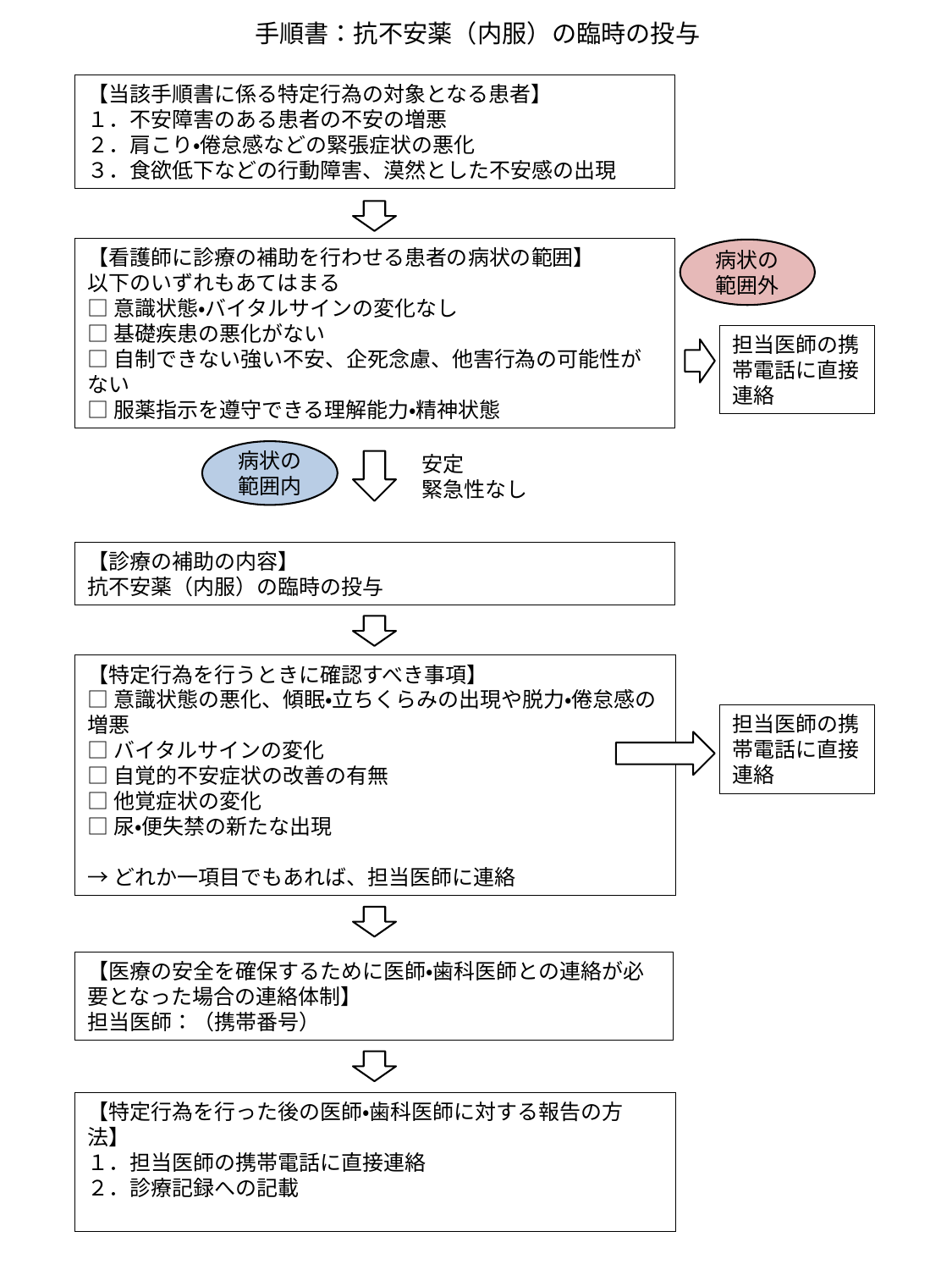

手順書：抗不安薬（内服）の臨時の投与
【当該手順書に係る特定行為の対象となる患者】
１．不安障害のある患者の不安の増悪
２．肩こり・倦怠感などの緊張症状の悪化
３．食欲低下などの行動障害、漠然とした不安感の出現

【看護師に診療の補助を行わせる患者の病状の範囲】
以下のいずれもあてはまる
□意識状態・バイタルサインの変化なし
□基礎疾患の悪化がない
□自制できない強い不安、企死念慮、他害行為の可能性がない
□服薬指示を遵守できる理解能力・精神状態
病状の
範囲外
担当医師の携帯電話に直接連絡

病状の
範囲内
安定
緊急性なし

【診療の補助の内容】
抗不安薬（内服）の臨時の投与

【特定行為を行うときに確認すべき事項】
□意識状態の悪化、傾眠・立ちくらみの出現や脱力・倦怠感の増悪
□バイタルサインの変化
□自覚的不安症状の改善の有無
□他覚症状の変化
□尿・便失禁の新たな出現

→どれか一項目でもあれば、担当医師に連絡
担当医師の携帯電話に直接連絡

【医療の安全を確保するために医師・歯科医師との連絡が必要となった場合の連絡体制】
担当医師：（携帯番号）

【特定行為を行った後の医師・歯科医師に対する報告の方法】
１．担当医師の携帯電話に直接連絡
２．診療記録への記載